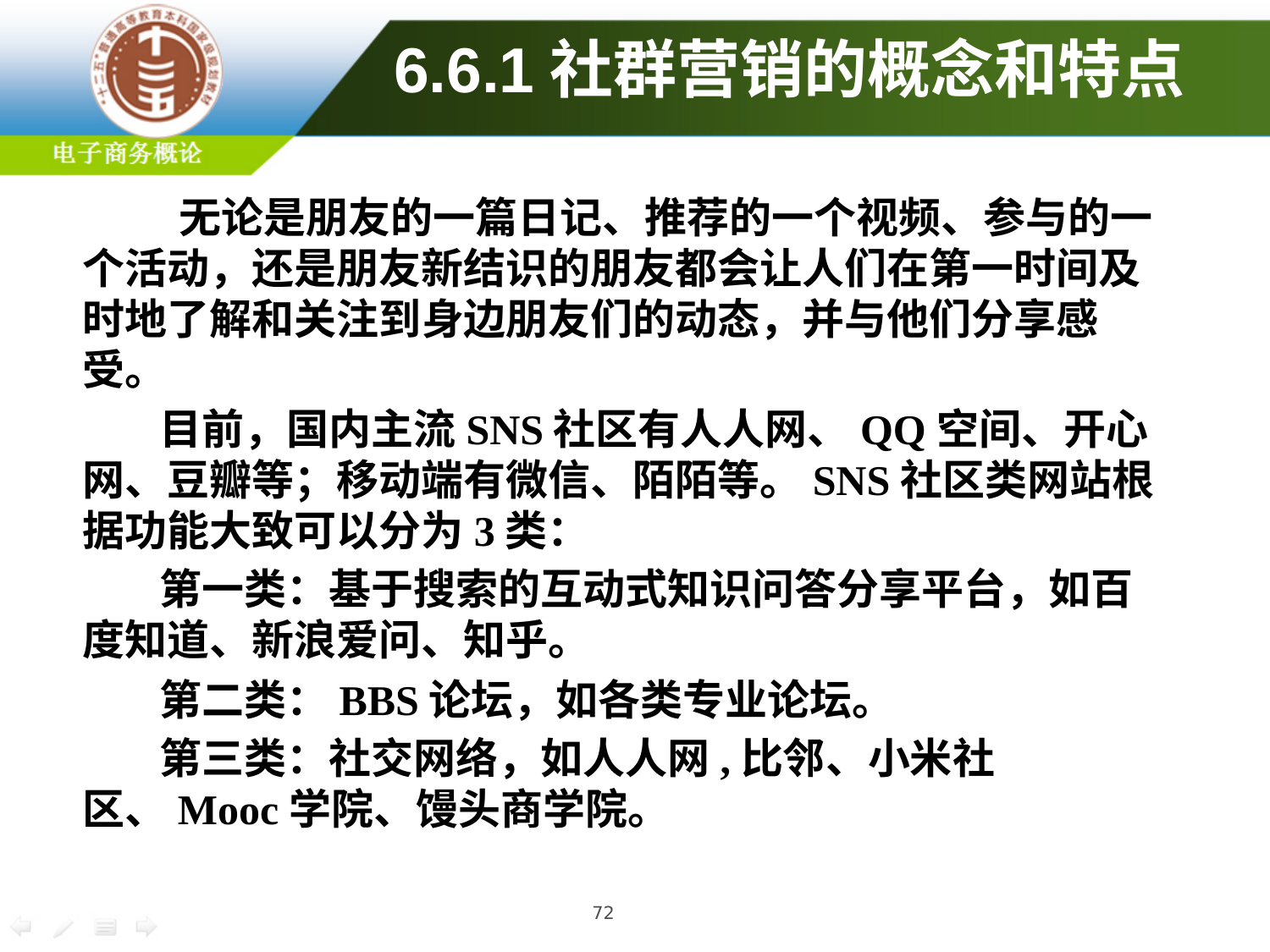

# 6.6.1社群营销的概念和特点
    无论是朋友的一篇日记、推荐的一个视频、参与的一个活动，还是朋友新结识的朋友都会让人们在第一时间及时地了解和关注到身边朋友们的动态，并与他们分享感受。
            目前，国内主流SNS社区有人人网、QQ空间、开心网、豆瓣等；移动端有微信、陌陌等。SNS社区类网站根据功能大致可以分为3类：
            第一类：基于搜索的互动式知识问答分享平台，如百度知道、新浪爱问、知乎。
            第二类：BBS论坛，如各类专业论坛。
            第三类：社交网络，如人人网,比邻、小米社区、Mooc学院、馒头商学院。
72